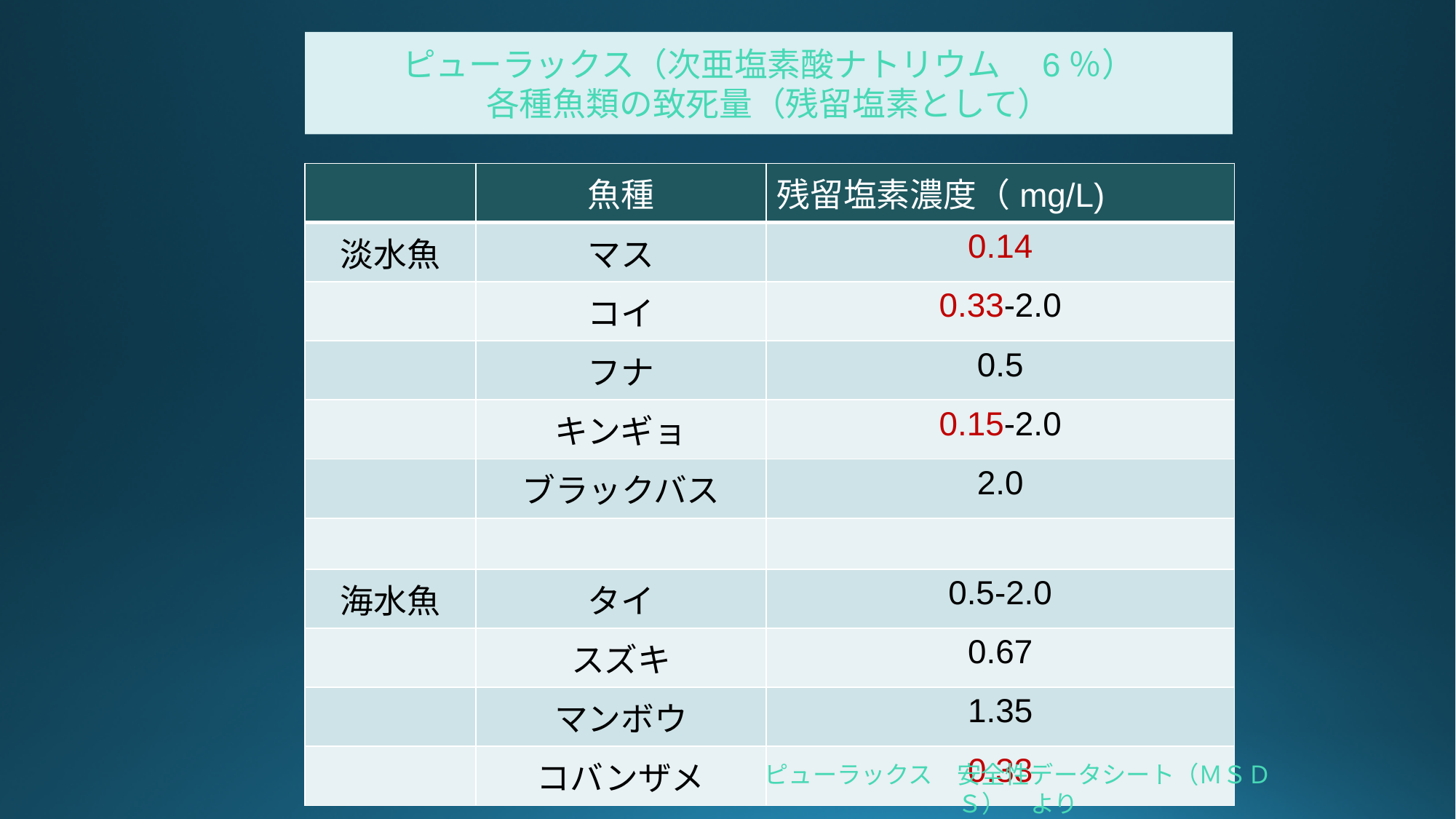

ピューラックス（次亜塩素酸ナトリウム　6％）
各種魚類の致死量（残留塩素として）
|  | 魚種 | 残留塩素濃度（mg/L) |
| --- | --- | --- |
| 淡水魚 | マス | 0.14 |
|  | コイ | 0.33-2.0 |
|  | フナ | 0.5 |
|  | キンギョ | 0.15-2.0 |
|  | ブラックバス | 2.0 |
|  |  |  |
| 海水魚 | タイ | 0.5-2.0 |
|  | スズキ | 0.67 |
|  | マンボウ | 1.35 |
|  | コバンザメ | 0.33 |
ピューラックス　安全性データシート（ＭＳＤＳ）　より